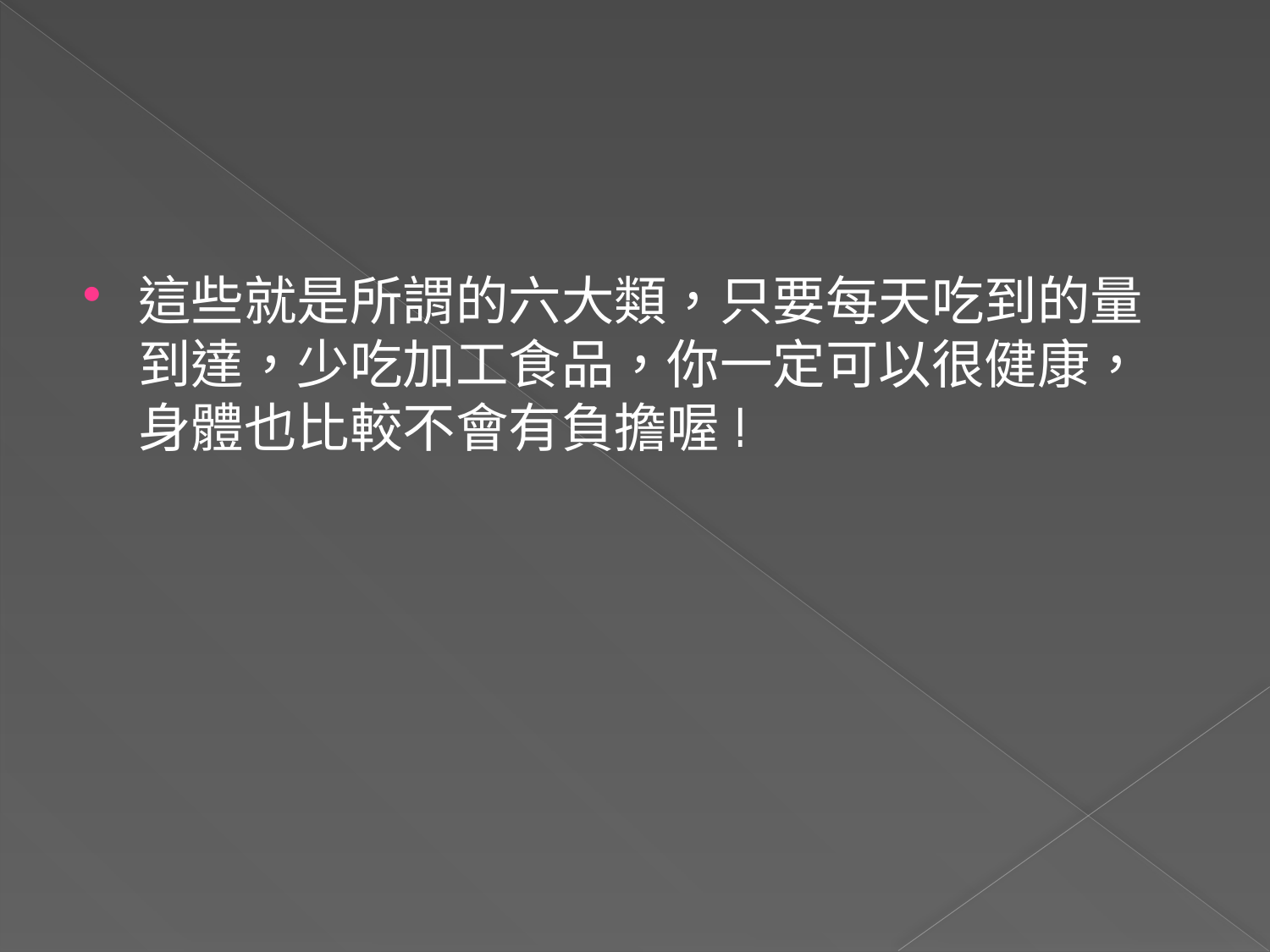

#
這些就是所謂的六大類，只要每天吃到的量到達，少吃加工食品，你一定可以很健康，身體也比較不會有負擔喔!